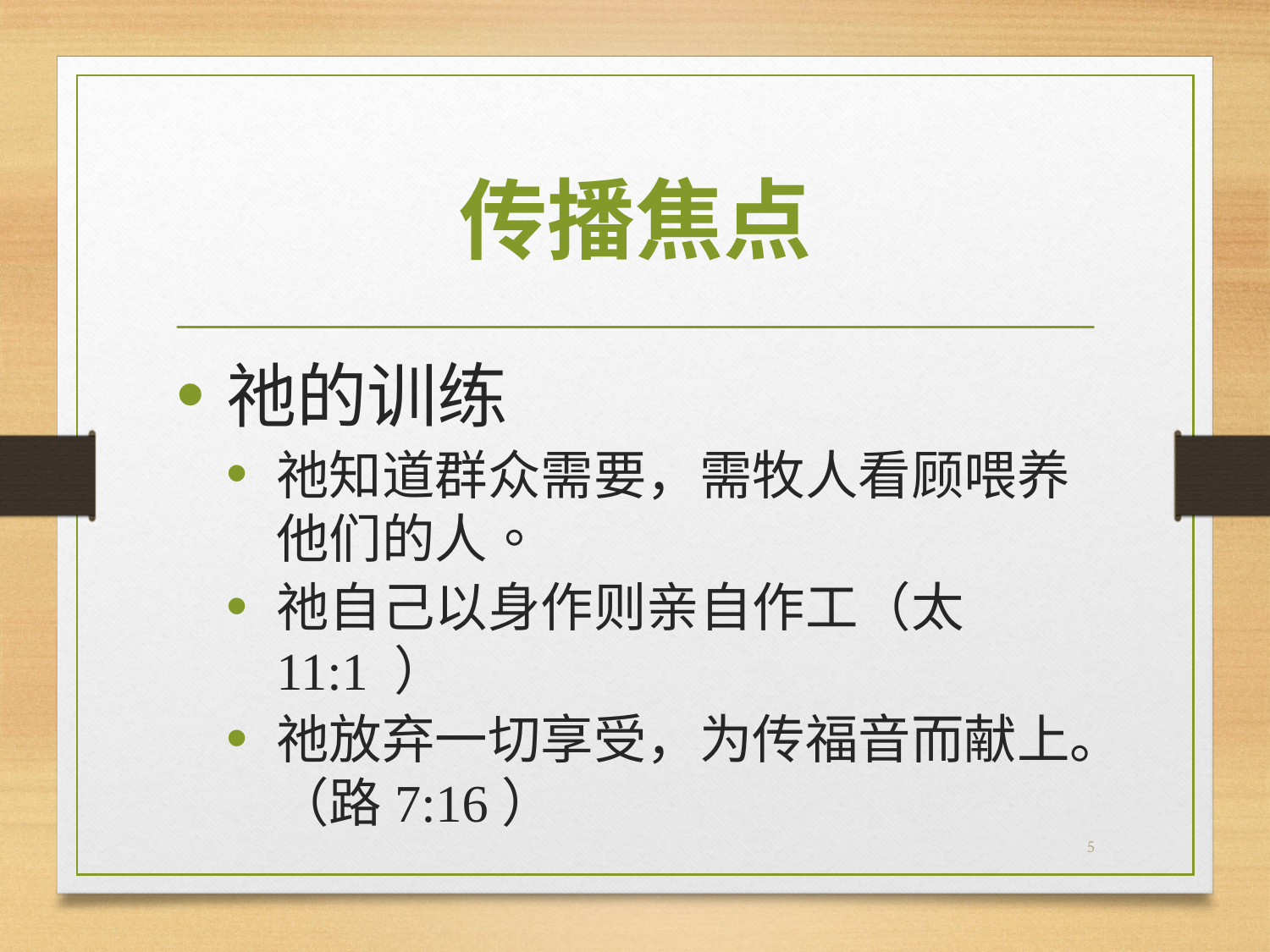

# 传播焦点
祂的训练
祂知道群众需要，需牧人看顾喂养他们的人。
祂自己以身作则亲自作工（太11:1 ）
祂放弃一切享受，为传福音而献上。（路7:16）

5